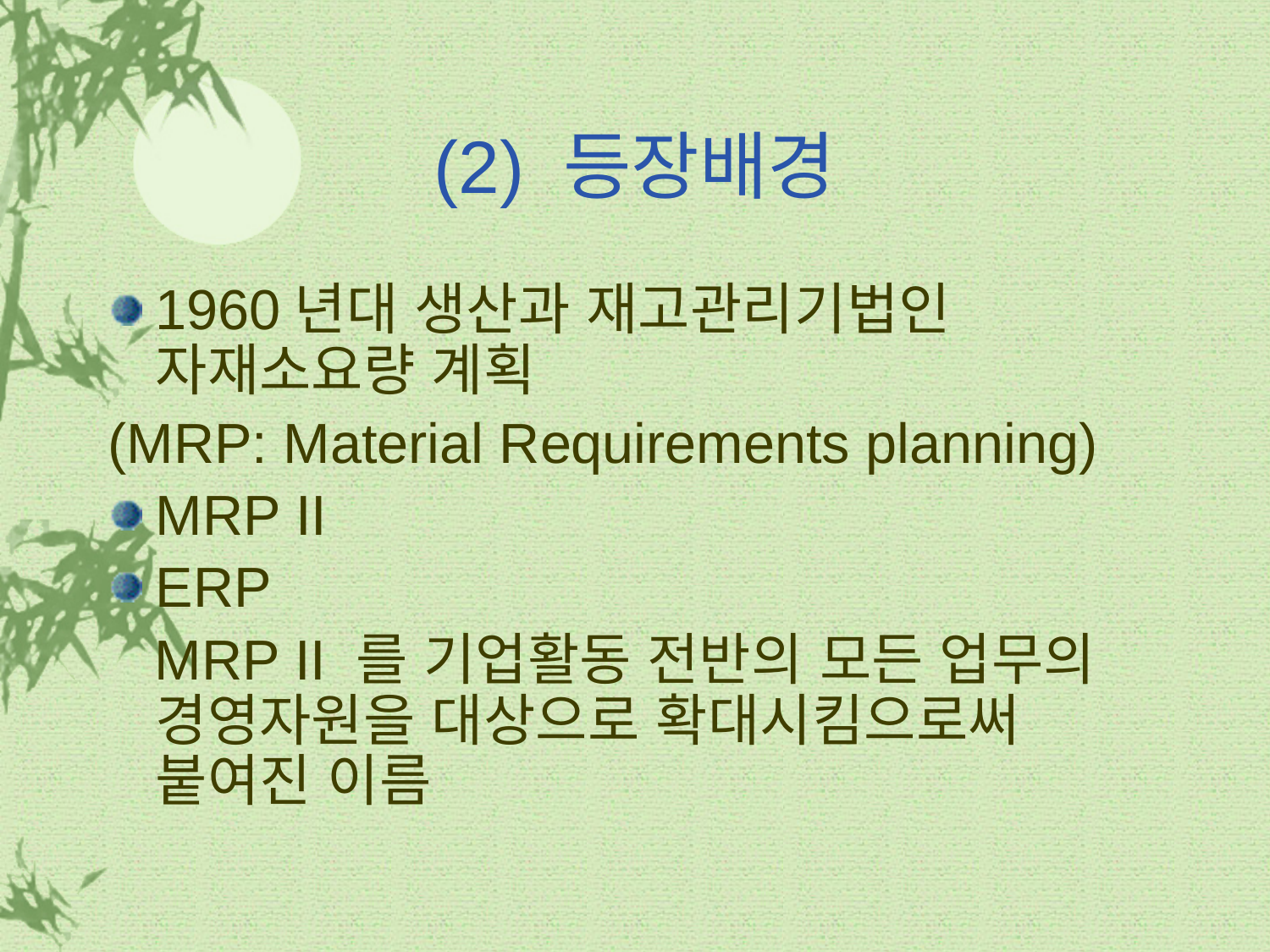

# (2) 등장배경
1960년대 생산과 재고관리기법인 자재소요량 계획
(MRP: Material Requirements planning)
MRP II
ERP
   MRP II 를 기업활동 전반의 모든 업무의 경영자원을 대상으로 확대시킴으로써 붙여진 이름